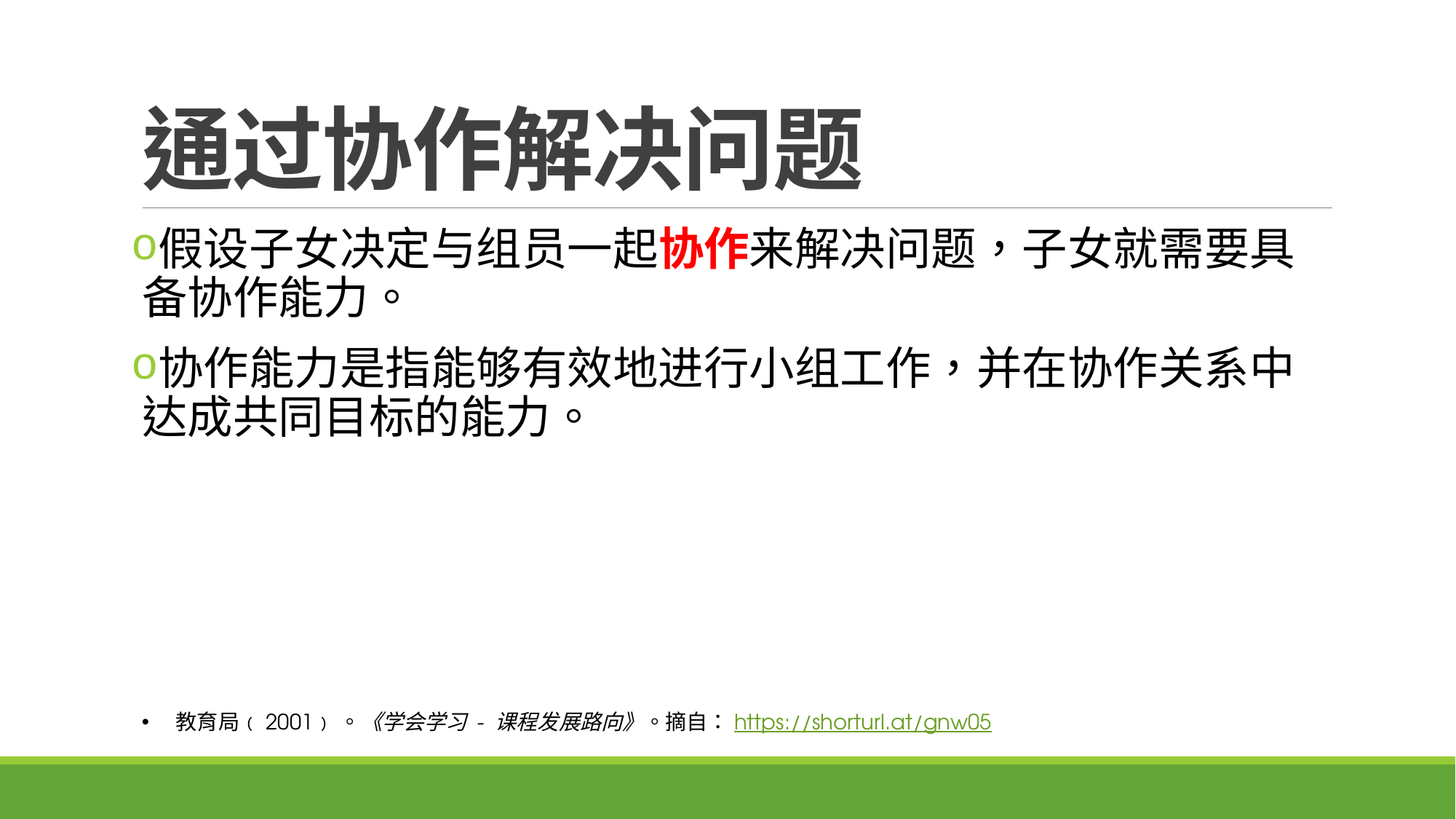

# 通过协作解决问题
假设子女决定与组员一起协作来解决问题，子女就需要具备协作能力。
协作能力是指能够有效地进行小组工作，并在协作关系中达成共同目标的能力。
教育局﹙2001﹚。《学会学习 - 课程发展路向》。摘自：https://shorturl.at/gnw05